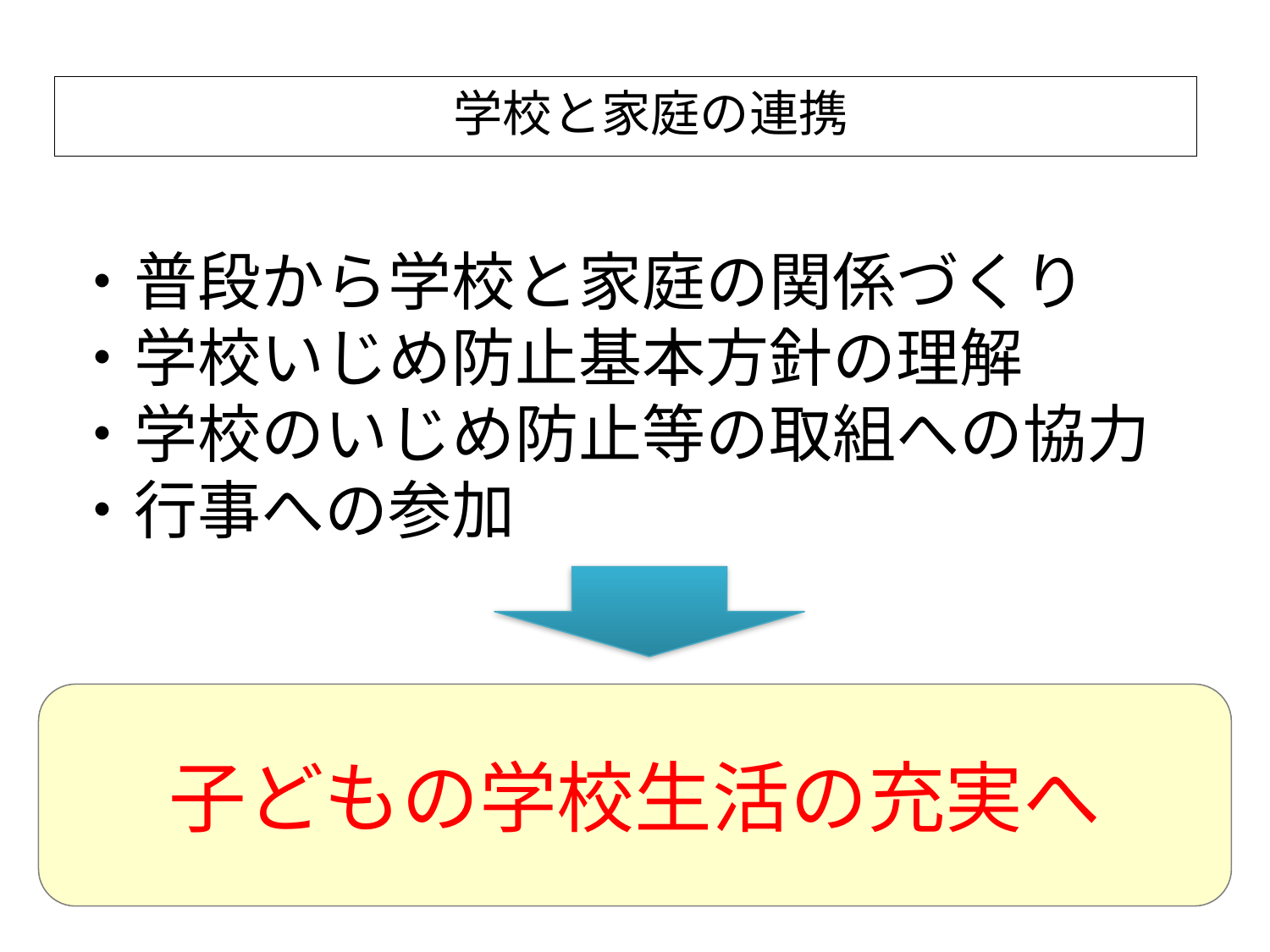

学校と家庭の連携
・普段から学校と家庭の関係づくり
・学校いじめ防止基本方針の理解
・学校のいじめ防止等の取組への協力
・行事への参加

子どもの学校生活の充実へ